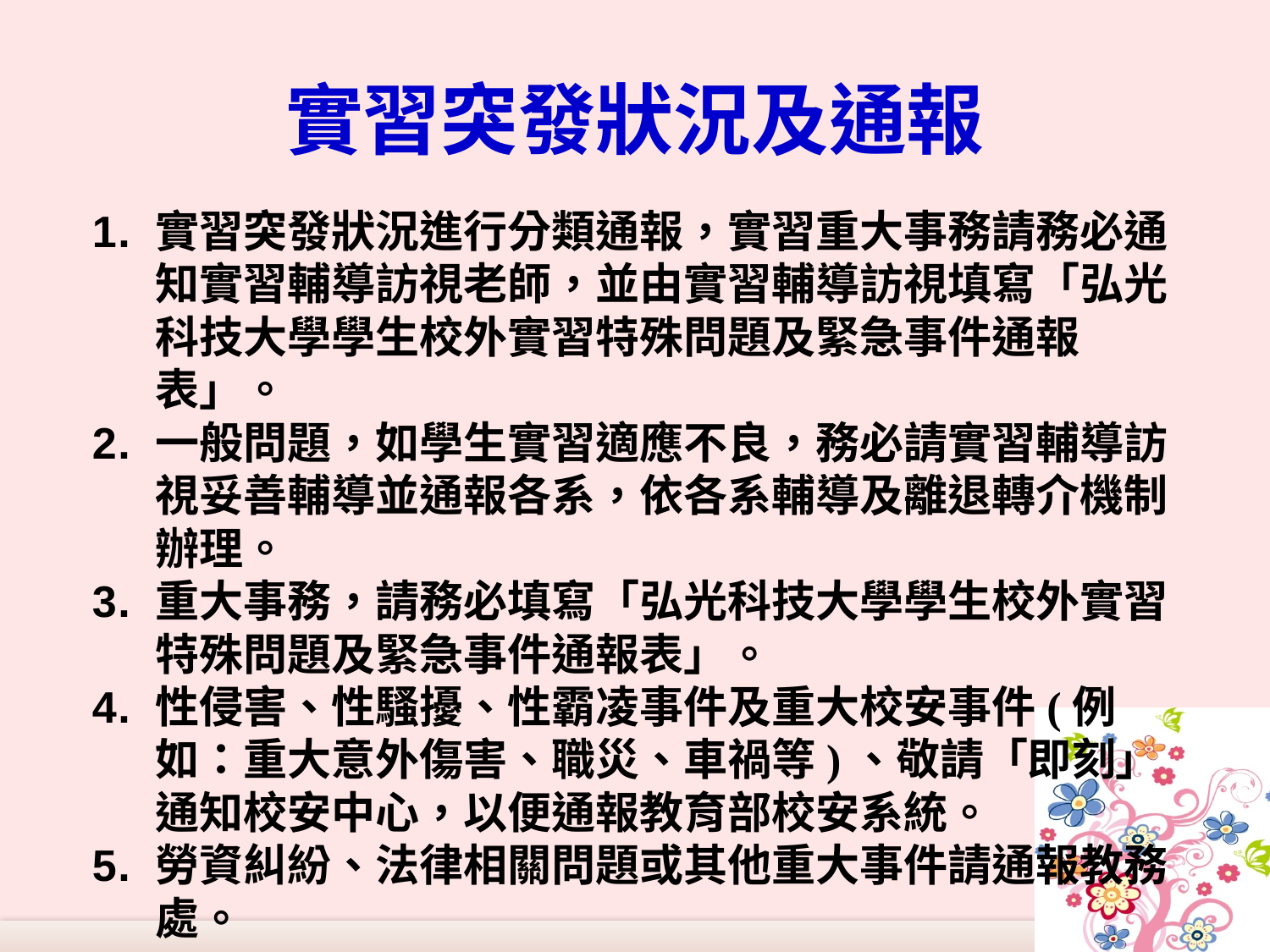

# 實習突發狀況及通報
實習突發狀況進行分類通報，實習重大事務請務必通知實習輔導訪視老師，並由實習輔導訪視填寫「弘光科技大學學生校外實習特殊問題及緊急事件通報表」。
一般問題，如學生實習適應不良，務必請實習輔導訪視妥善輔導並通報各系，依各系輔導及離退轉介機制辦理。
重大事務，請務必填寫「弘光科技大學學生校外實習特殊問題及緊急事件通報表」。
性侵害、性騷擾、性霸凌事件及重大校安事件(例如：重大意外傷害、職災、車禍等)、敬請「即刻」通知校安中心，以便通報教育部校安系統。
勞資糾紛、法律相關問題或其他重大事件請通報教務處。